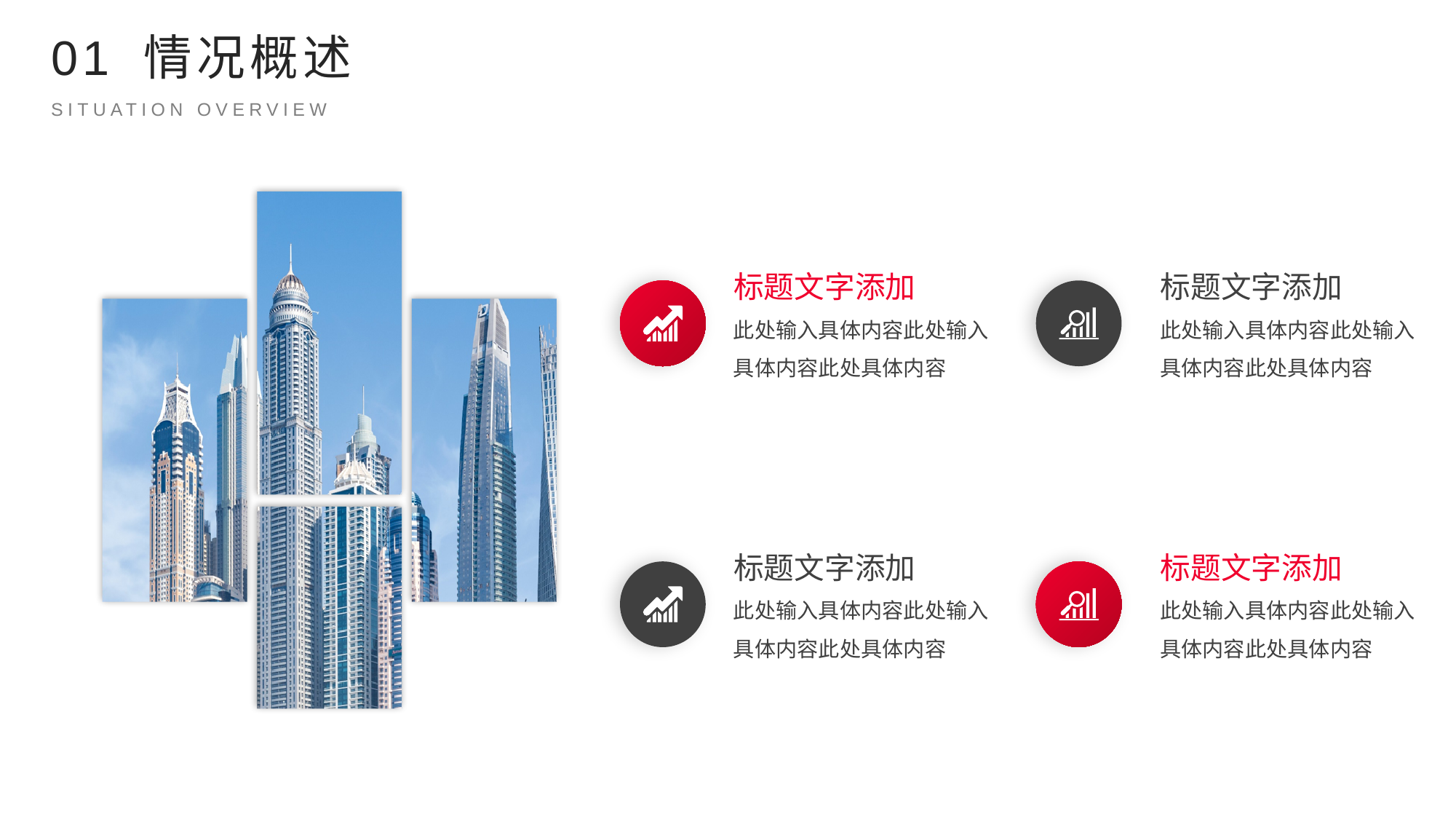

BY YUSHEN
01 情况概述
SITUATION OVERVIEW

标题文字添加
此处输入具体内容此处输入具体内容此处具体内容
标题文字添加
此处输入具体内容此处输入具体内容此处具体内容

标题文字添加
此处输入具体内容此处输入具体内容此处具体内容
标题文字添加
此处输入具体内容此处输入具体内容此处具体内容